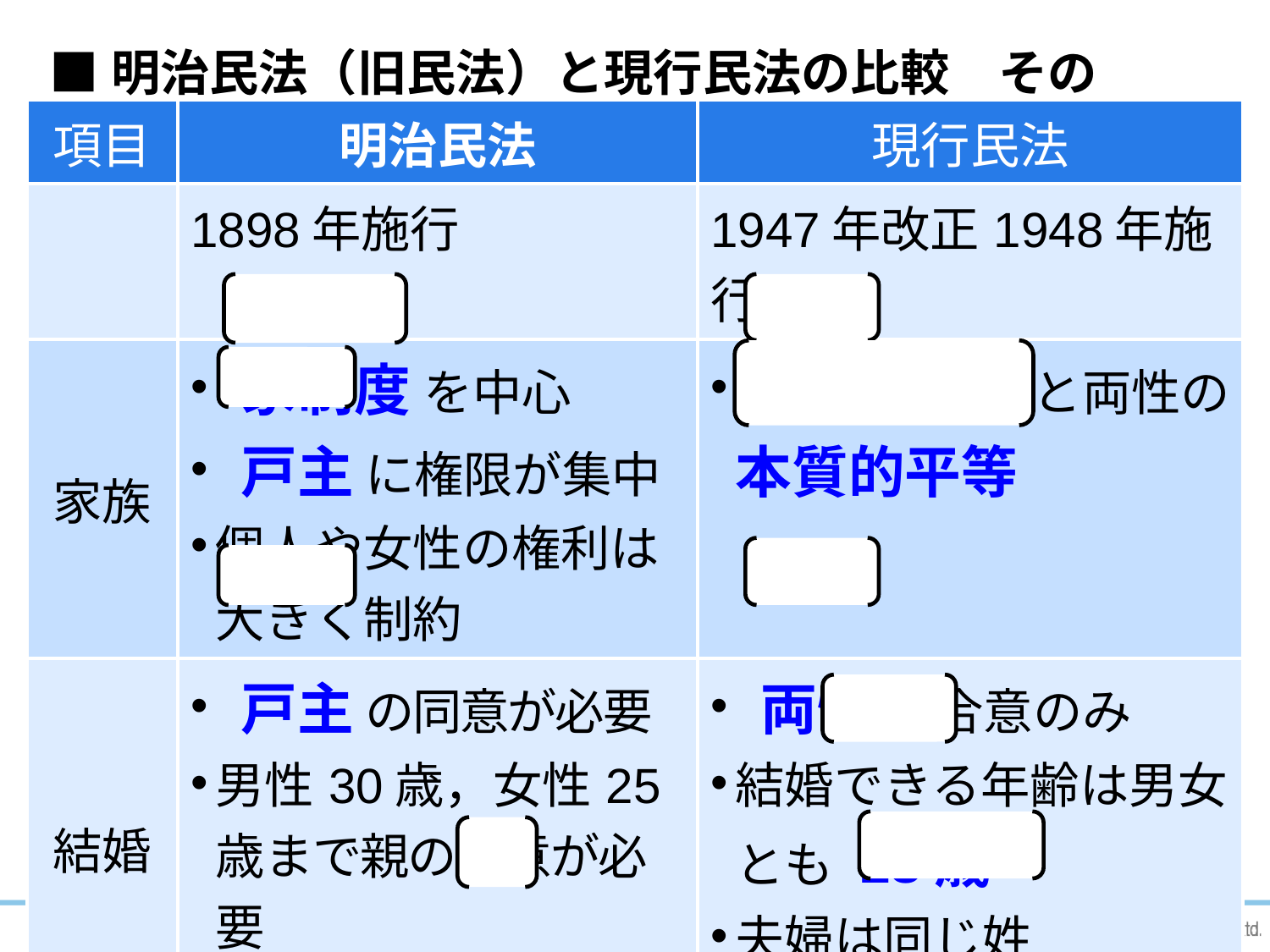

■明治民法（旧民法）と現行民法の比較　その①
| 項目 | 明治民法 | 現行民法 |
| --- | --- | --- |
|  | 1898年施行 | 1947年改正1948年施行 |
| 家族 | 家制度 を中心 戸主 に権限が集中 個人や女性の権利は大きく制約 | 個人 の尊厳と両性の 本質的平等 |
| 結婚 | 戸主 の同意が必要 男性30歳，女性25歳まで親の同意が必要 妻は夫の家に入る | 両性 の合意のみ 結婚できる年齢は男女とも 18歳 夫婦は同じ姓 |
| 夫婦 | 妻の財産は 夫 が管理 | 夫婦 別産制 |

8